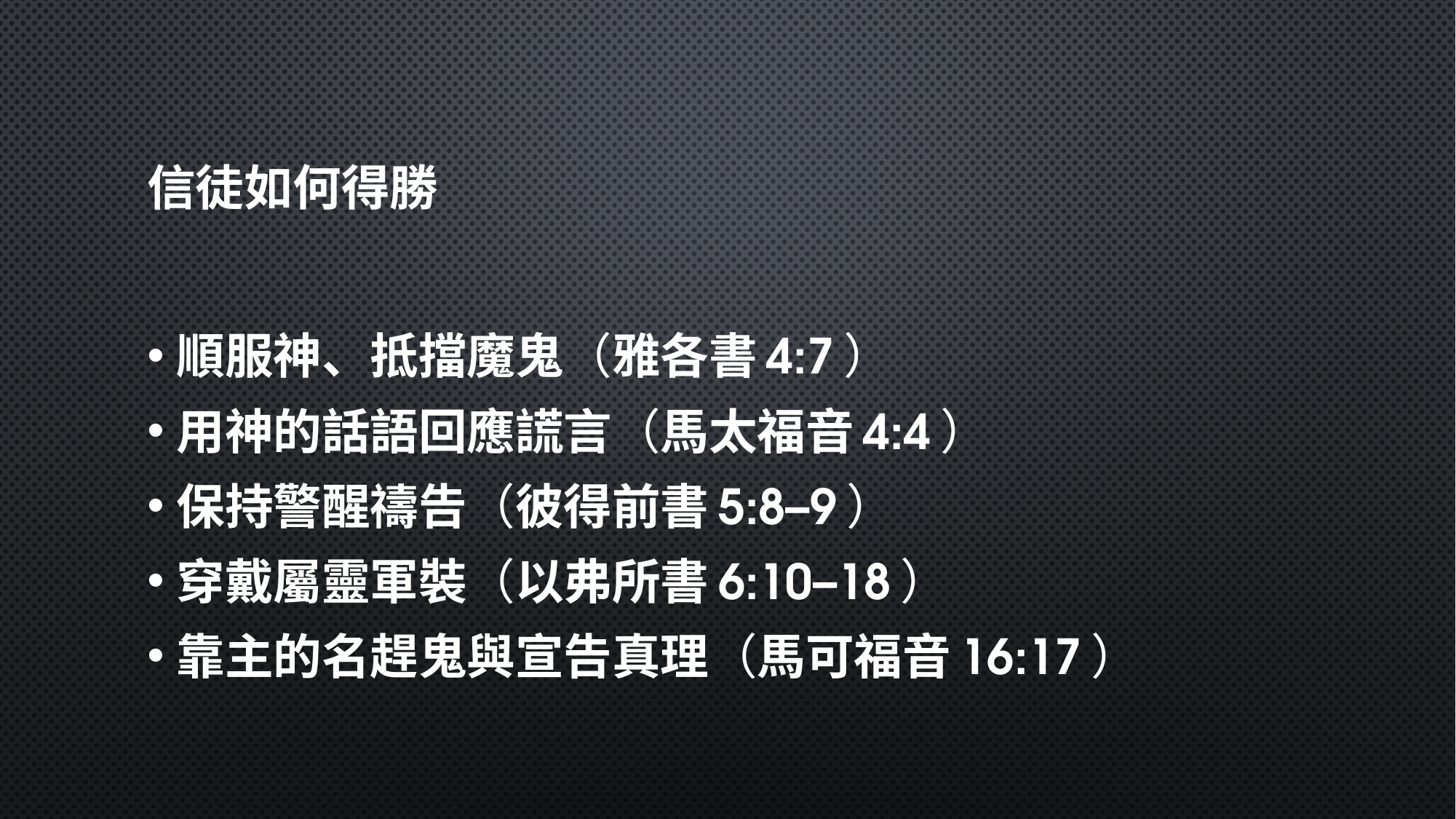

# 信徒如何得勝
順服神、抵擋魔鬼（雅各書4:7）
用神的話語回應謊言（馬太福音4:4）
保持警醒禱告（彼得前書5:8–9）
穿戴屬靈軍裝（以弗所書6:10–18）
靠主的名趕鬼與宣告真理（馬可福音16:17）